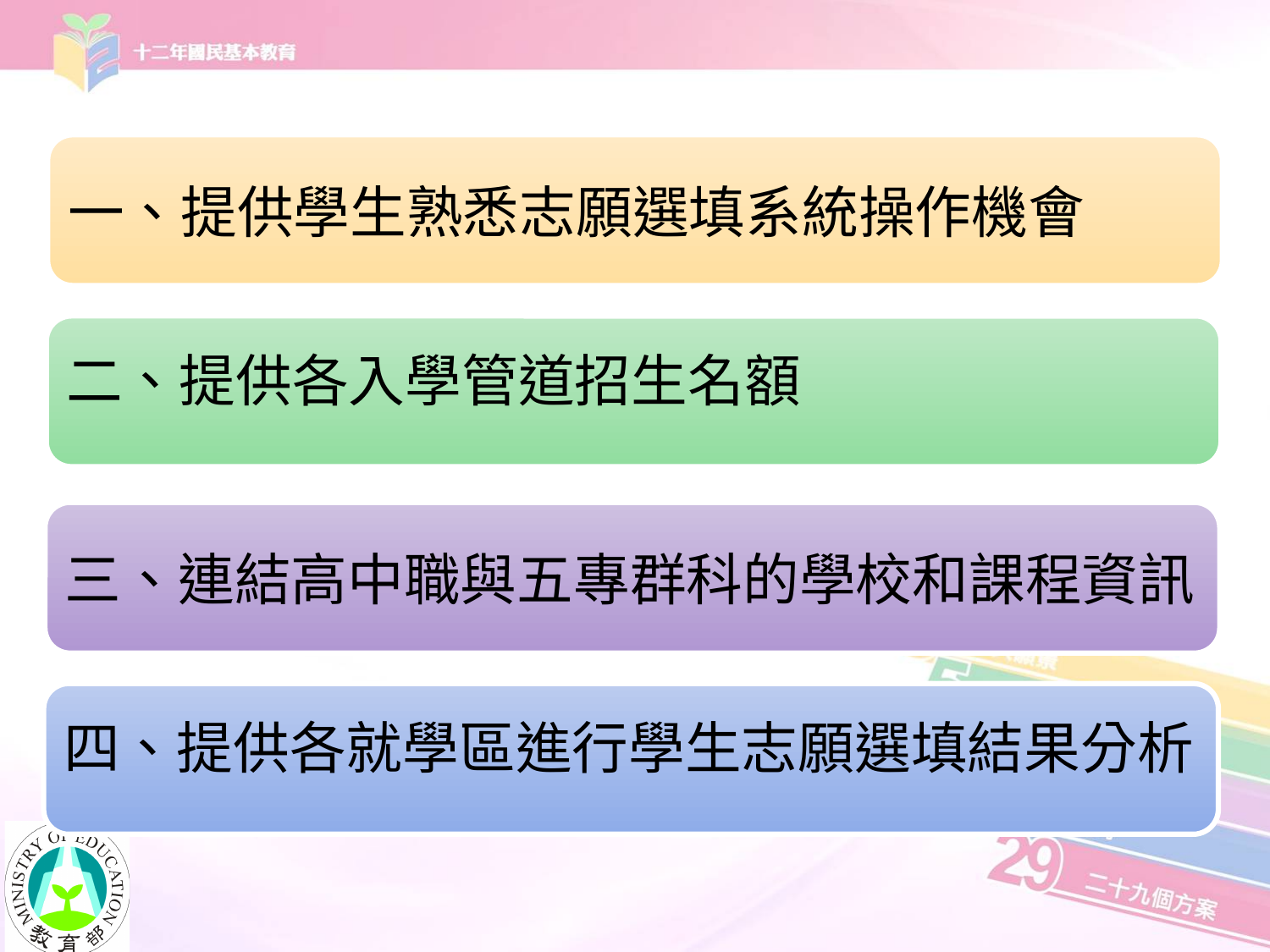

一、提供學生熟悉志願選填系統操作機會
二、提供各入學管道招生名額
三、連結高中職與五專群科的學校和課程資訊
四、提供各就學區進行學生志願選填結果分析